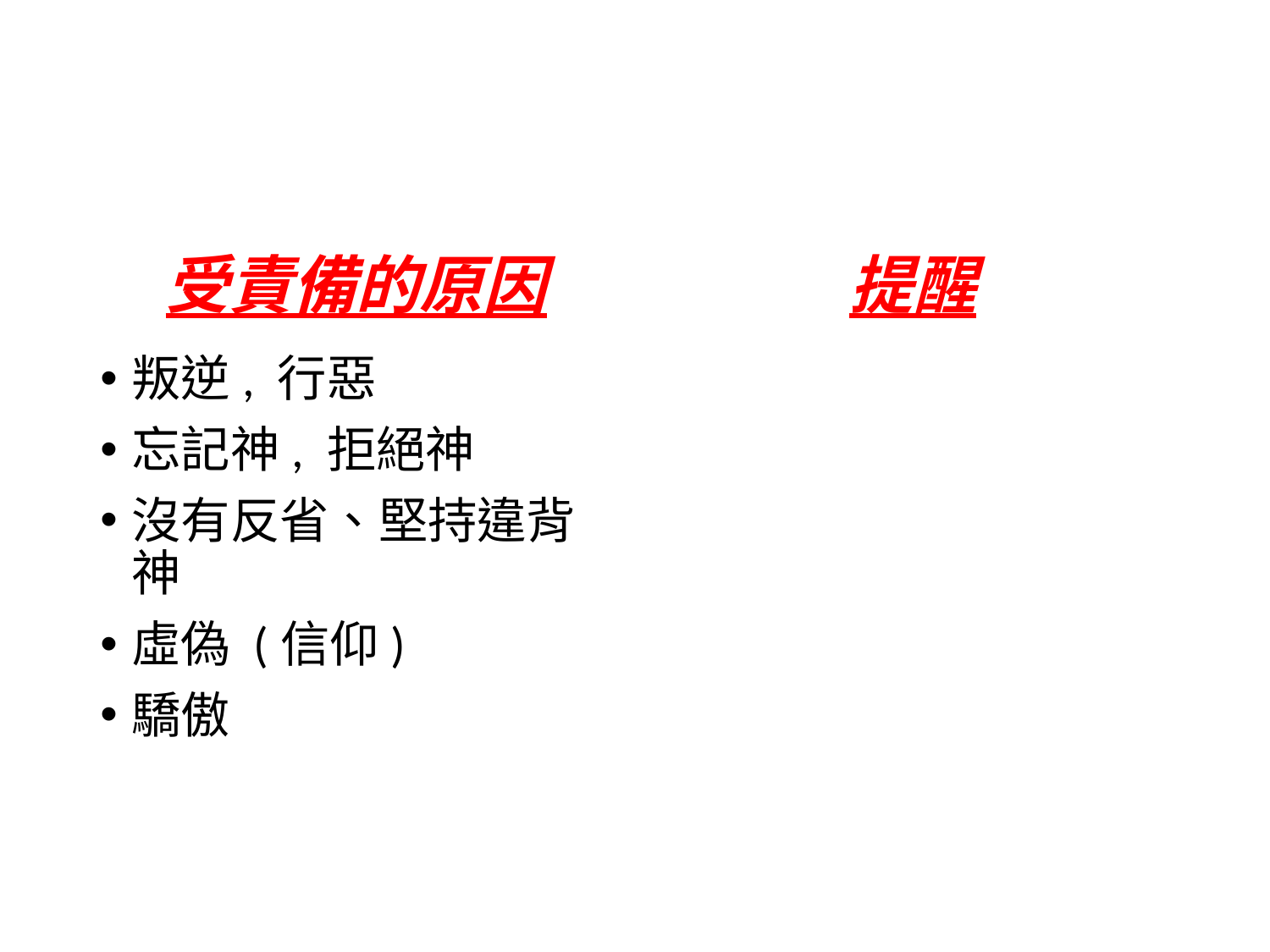

#
受責備的原因
提醒
叛逆, 行惡
忘記神, 拒絕神
沒有反省、堅持違背神
虛偽 (信仰)
驕傲